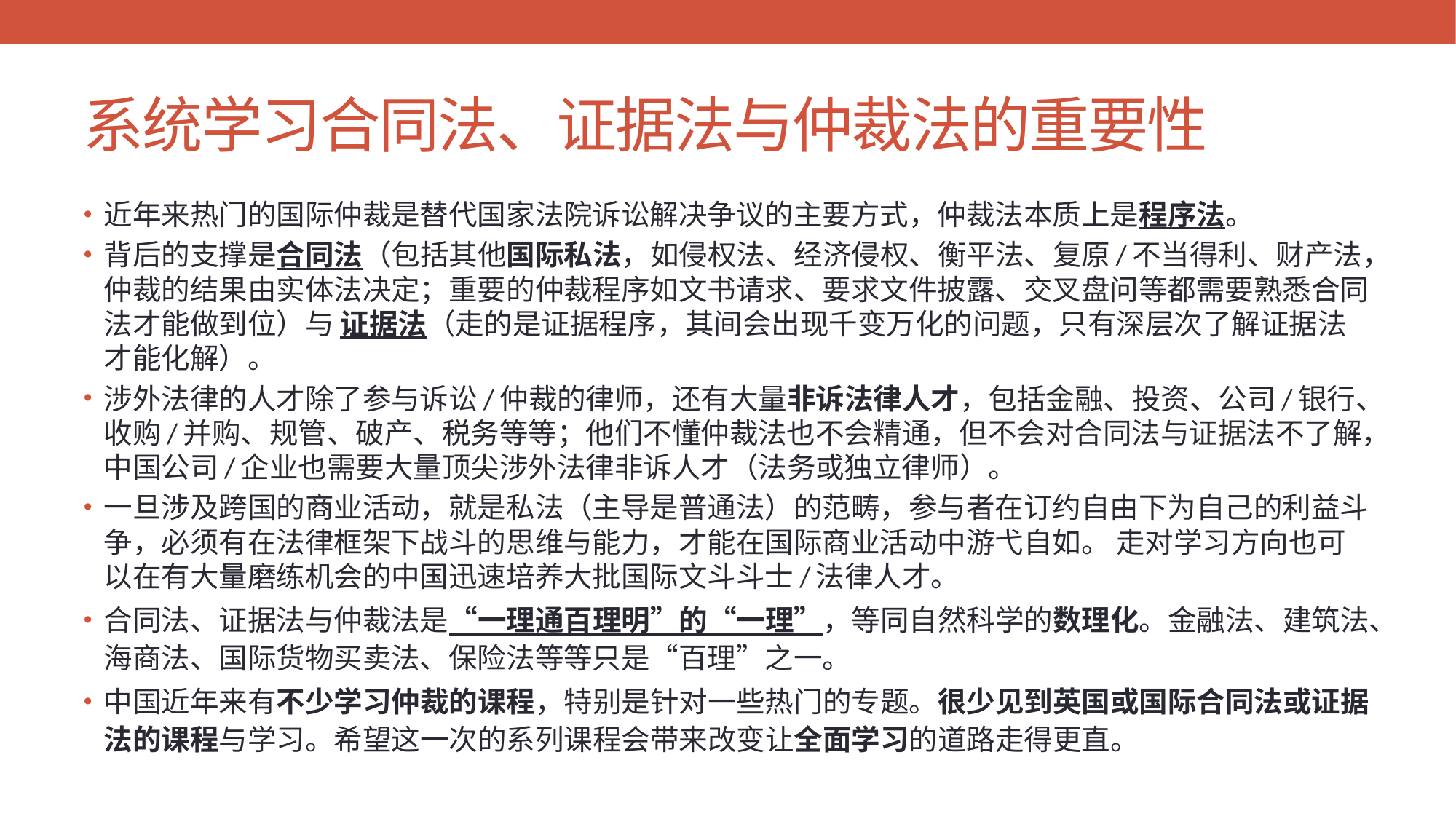

# 系统学习合同法、证据法与仲裁法的重要性
近年来热门的国际仲裁是替代国家法院诉讼解决争议的主要方式，仲裁法本质上是程序法。
背后的支撑是合同法（包括其他国际私法，如侵权法、经济侵权、衡平法、复原/不当得利、财产法，仲裁的结果由实体法决定；重要的仲裁程序如文书请求、要求文件披露、交叉盘问等都需要熟悉合同法才能做到位）与 证据法（走的是证据程序，其间会出现千变万化的问题，只有深层次了解证据法才能化解）。
涉外法律的人才除了参与诉讼/仲裁的律师，还有大量非诉法律人才，包括金融、投资、公司/银行、收购/并购、规管、破产、税务等等；他们不懂仲裁法也不会精通，但不会对合同法与证据法不了解，中国公司/企业也需要大量顶尖涉外法律非诉人才（法务或独立律师）。
一旦涉及跨国的商业活动，就是私法（主导是普通法）的范畴，参与者在订约自由下为自己的利益斗争，必须有在法律框架下战斗的思维与能力，才能在国际商业活动中游弋自如。 走对学习方向也可以在有大量磨练机会的中国迅速培养大批国际文斗斗士/法律人才。
合同法、证据法与仲裁法是“一理通百理明”的“一理”，等同自然科学的数理化。金融法、建筑法、海商法、国际货物买卖法、保险法等等只是“百理”之一。
中国近年来有不少学习仲裁的课程，特别是针对一些热门的专题。很少见到英国或国际合同法或证据法的课程与学习。希望这一次的系列课程会带来改变让全面学习的道路走得更直。